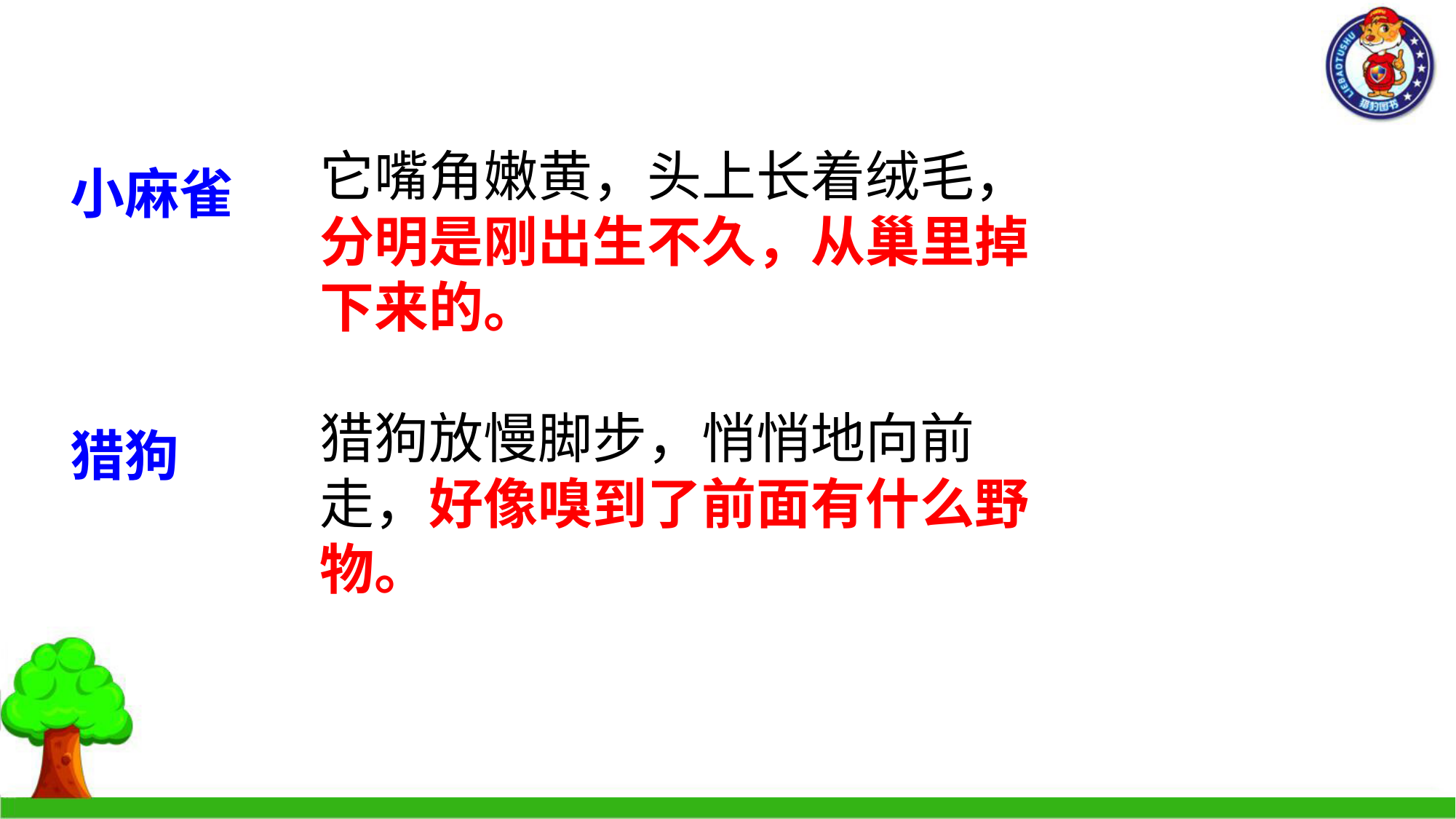

它嘴角嫩黄，头上长着绒毛，分明是刚出生不久，从巢里掉下来的。

猎狗放慢脚步，悄悄地向前走，好像嗅到了前面有什么野物。

小麻雀

猎狗